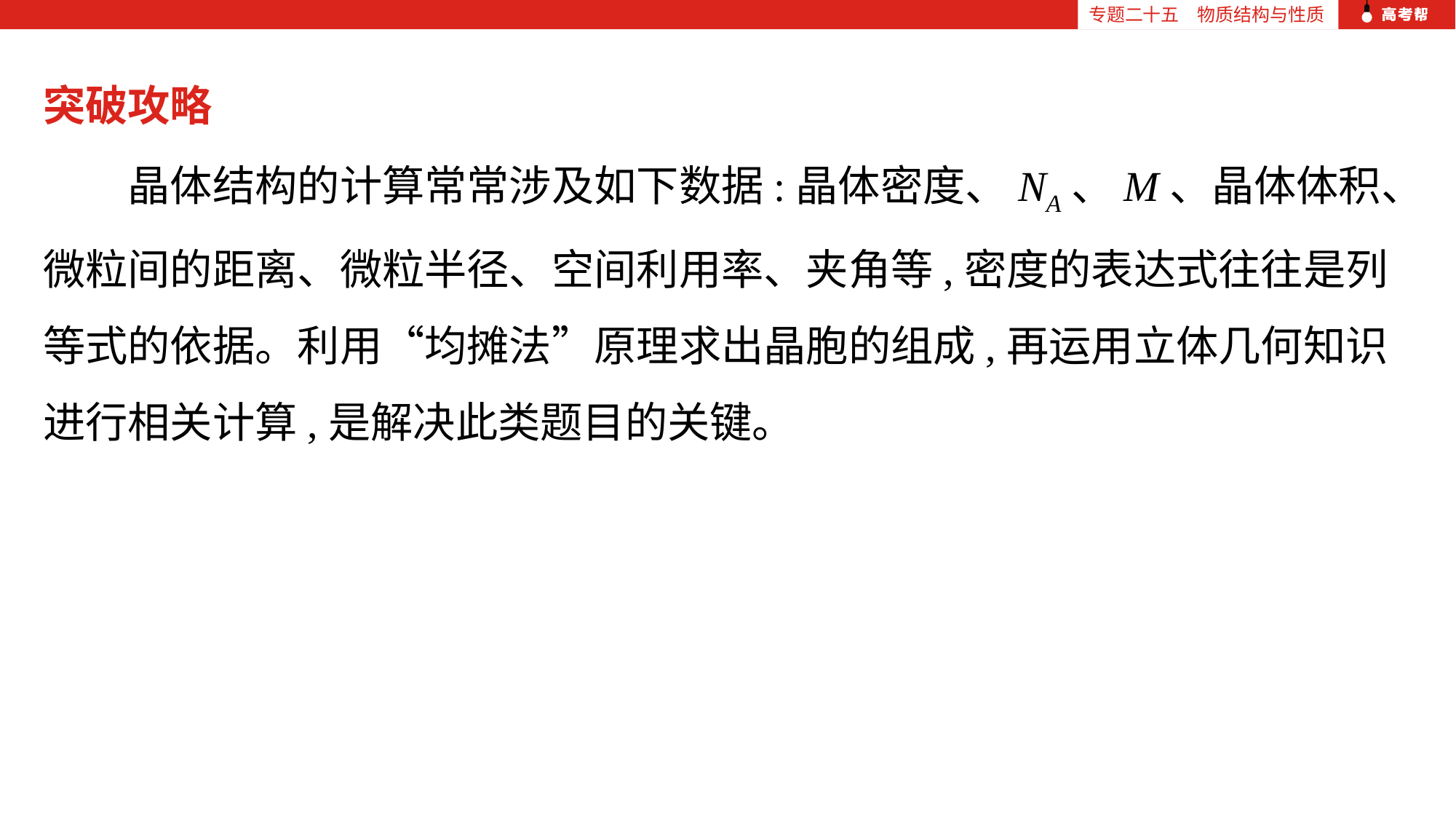

专题二十五　物质结构与性质
突破攻略
　　晶体结构的计算常常涉及如下数据:晶体密度、NA、M、晶体体积、微粒间的距离、微粒半径、空间利用率、夹角等,密度的表达式往往是列等式的依据。利用“均摊法”原理求出晶胞的组成,再运用立体几何知识进行相关计算,是解决此类题目的关键。